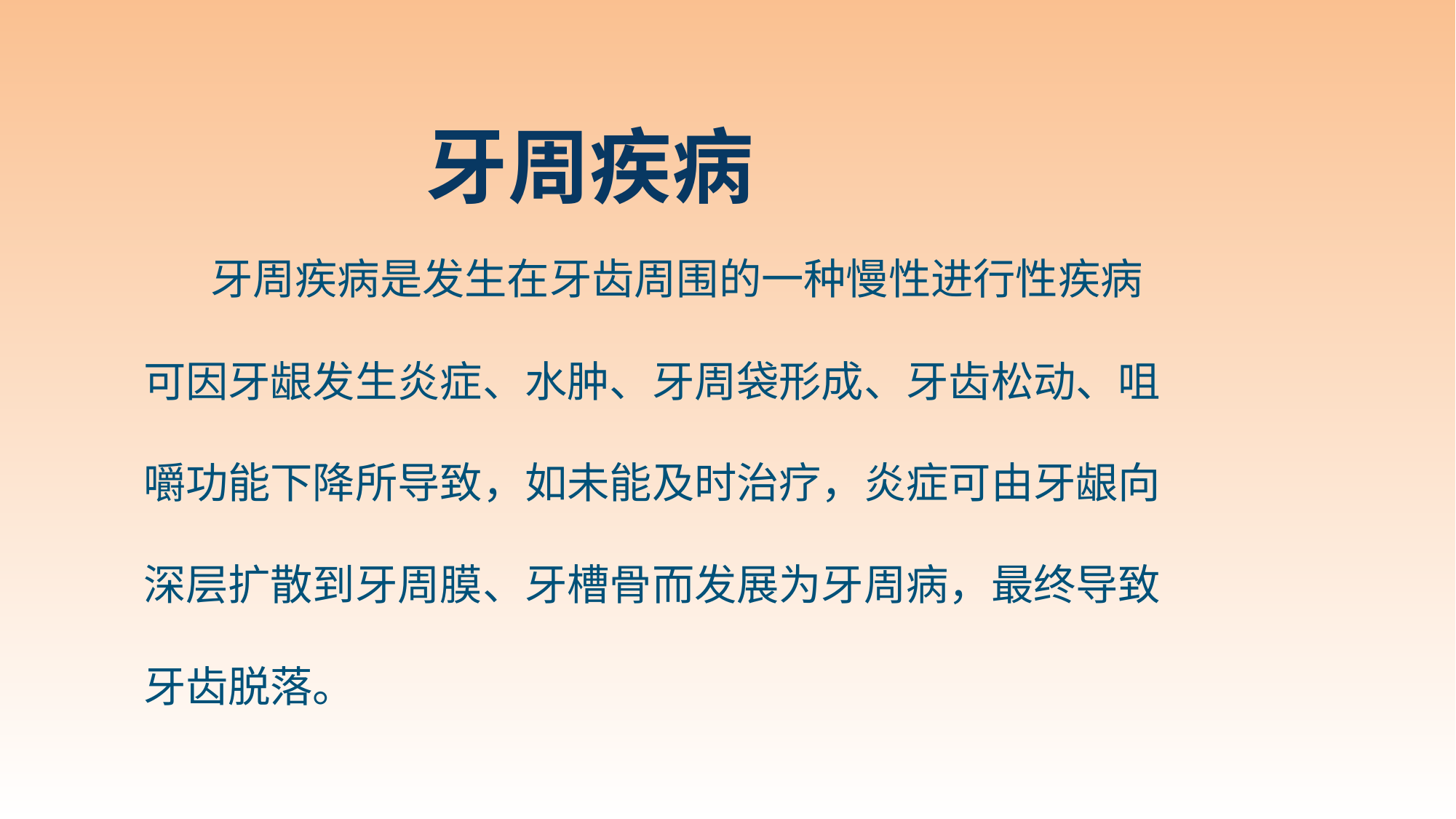

# 牙周疾病
      牙周疾病是发生在牙齿周围的一种慢性进行性疾病

可因牙龈发生炎症、水肿、牙周袋形成、牙齿松动、咀

嚼功能下降所导致，如未能及时治疗，炎症可由牙龈向

深层扩散到牙周膜、牙槽骨而发展为牙周病，最终导致

牙齿脱落。